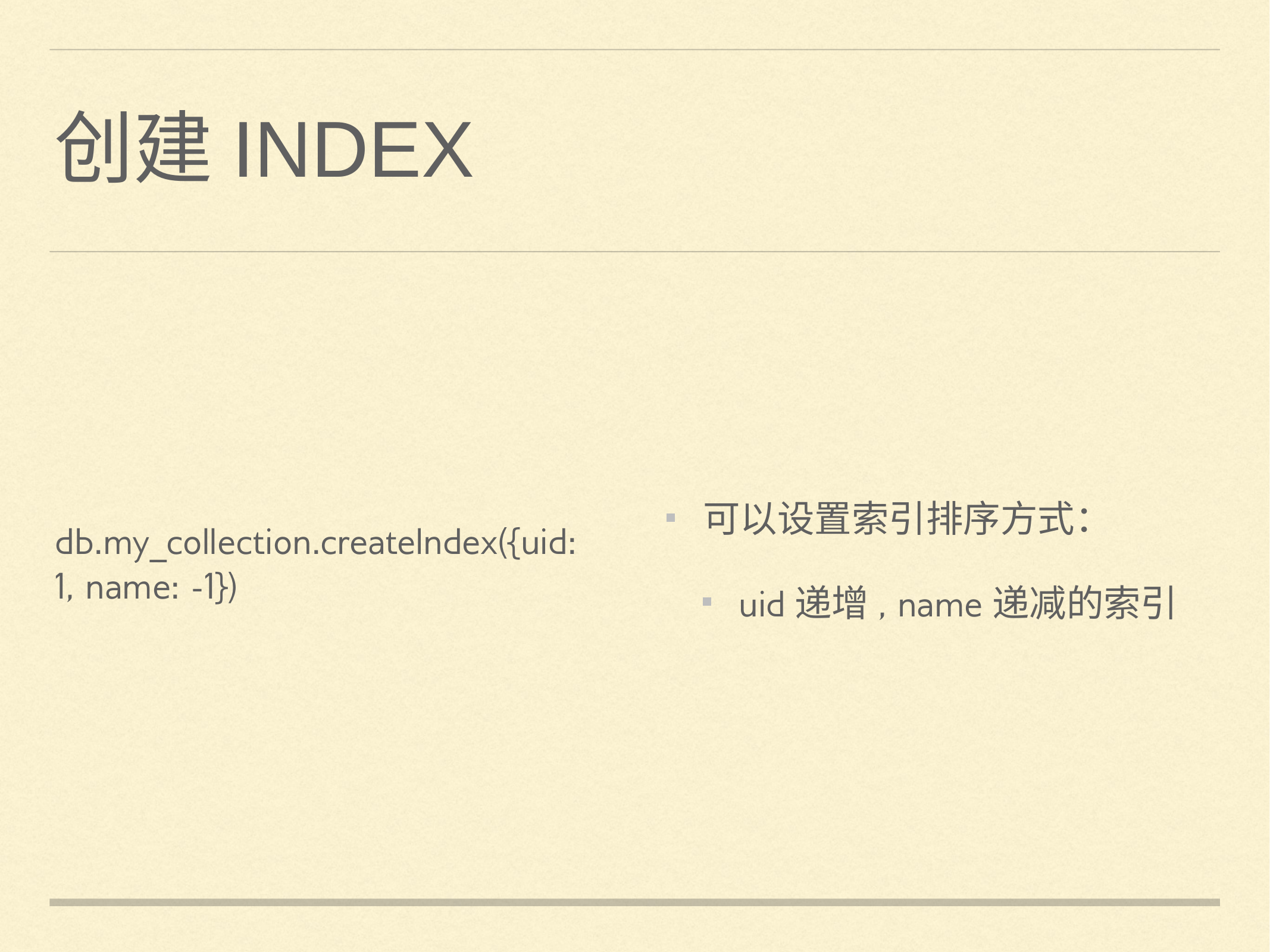

# 创建index
可以设置索引排序方式：
uid递增, name递减的索引
db.my_collection.createIndex({uid: 1, name: -1})